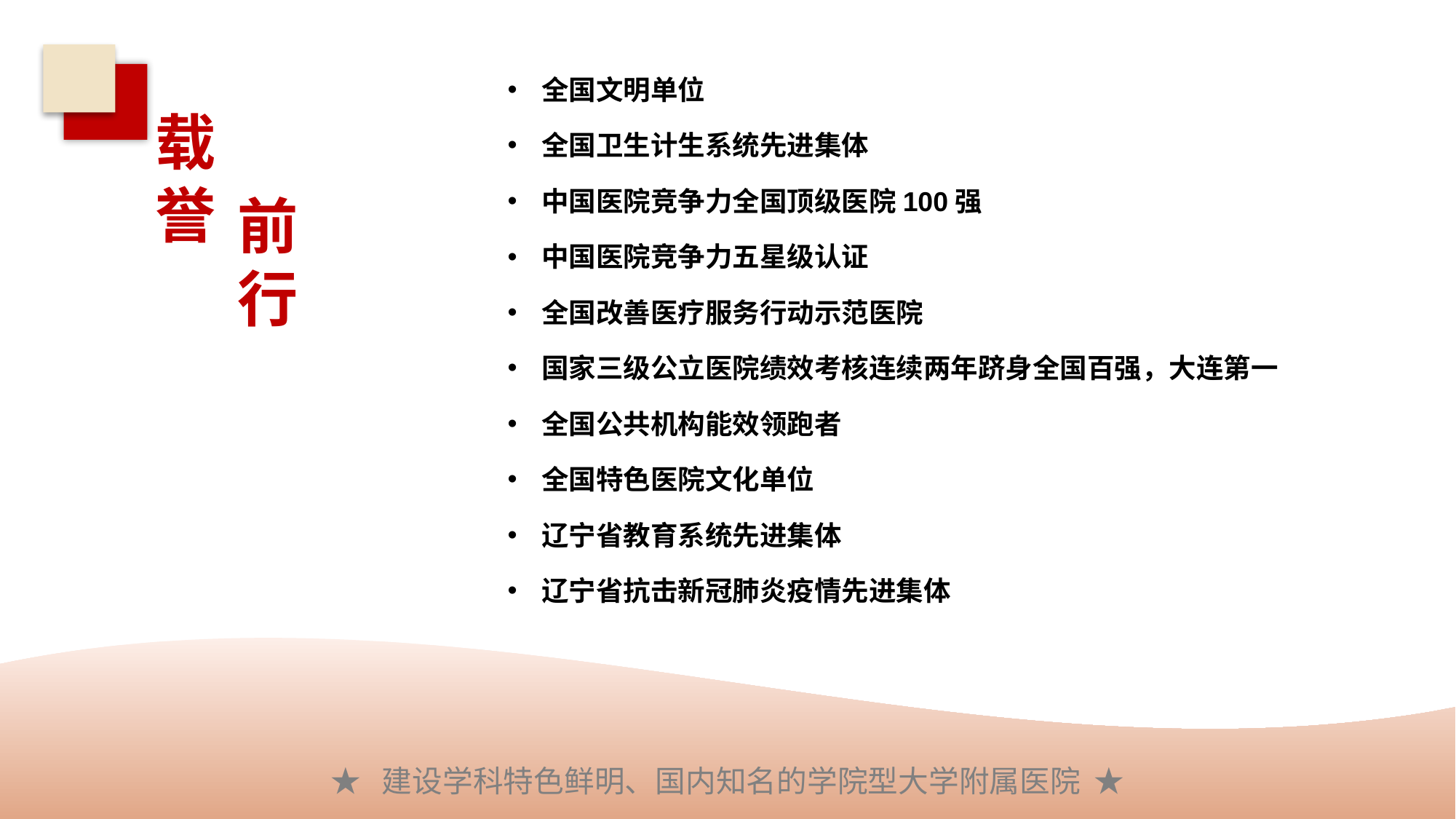

全国文明单位
全国卫生计生系统先进集体
中国医院竞争力全国顶级医院100强
中国医院竞争力五星级认证
全国改善医疗服务行动示范医院
国家三级公立医院绩效考核连续两年跻身全国百强，大连第一
全国公共机构能效领跑者
全国特色医院文化单位
辽宁省教育系统先进集体
辽宁省抗击新冠肺炎疫情先进集体

载
誉

前
行

★  建设学科特色鲜明、国内知名的学院型大学附属医院  ★